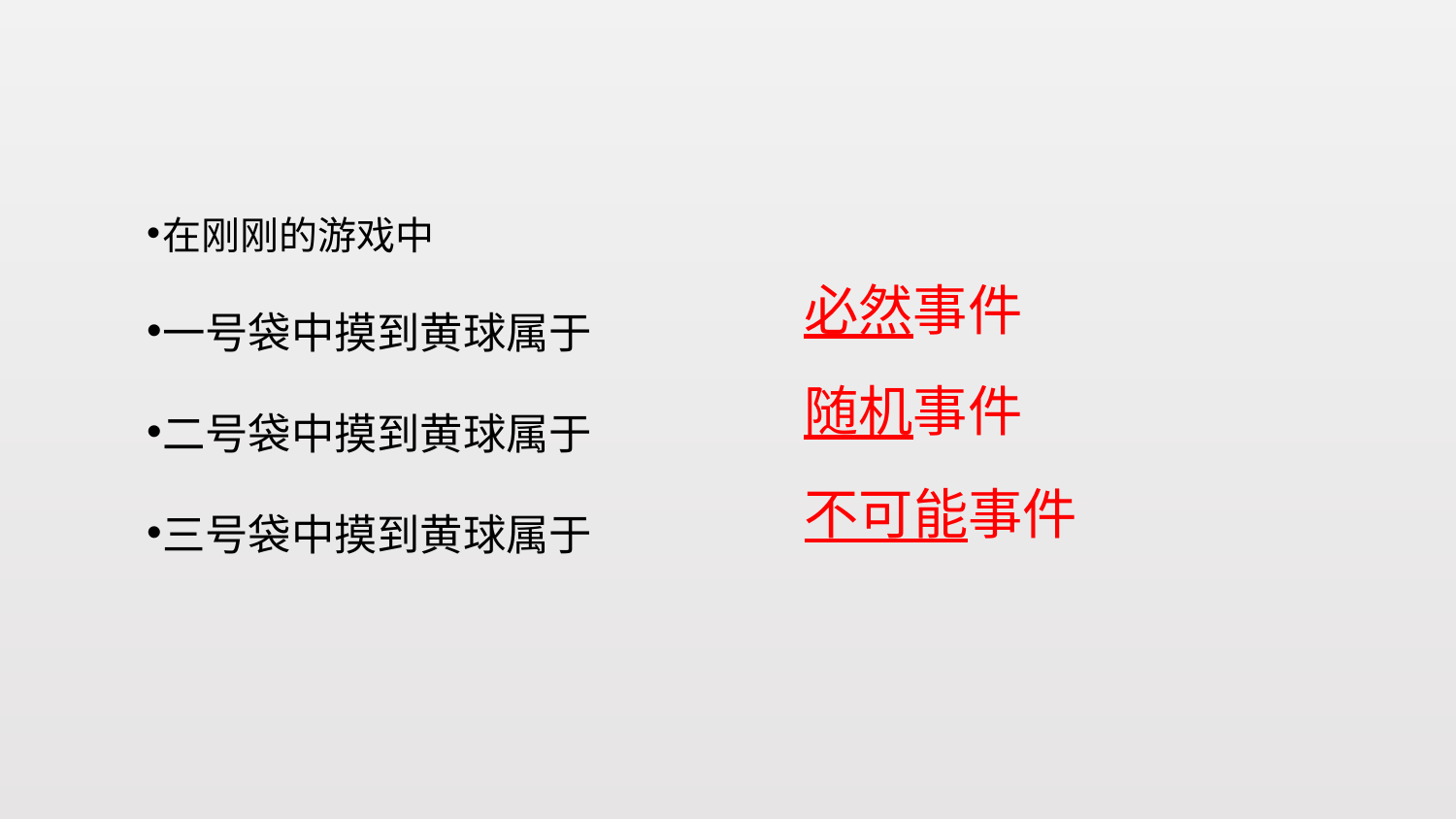

在刚刚的游戏中
一号袋中摸到黄球属于
二号袋中摸到黄球属于
三号袋中摸到黄球属于
必然事件
随机事件
不可能事件